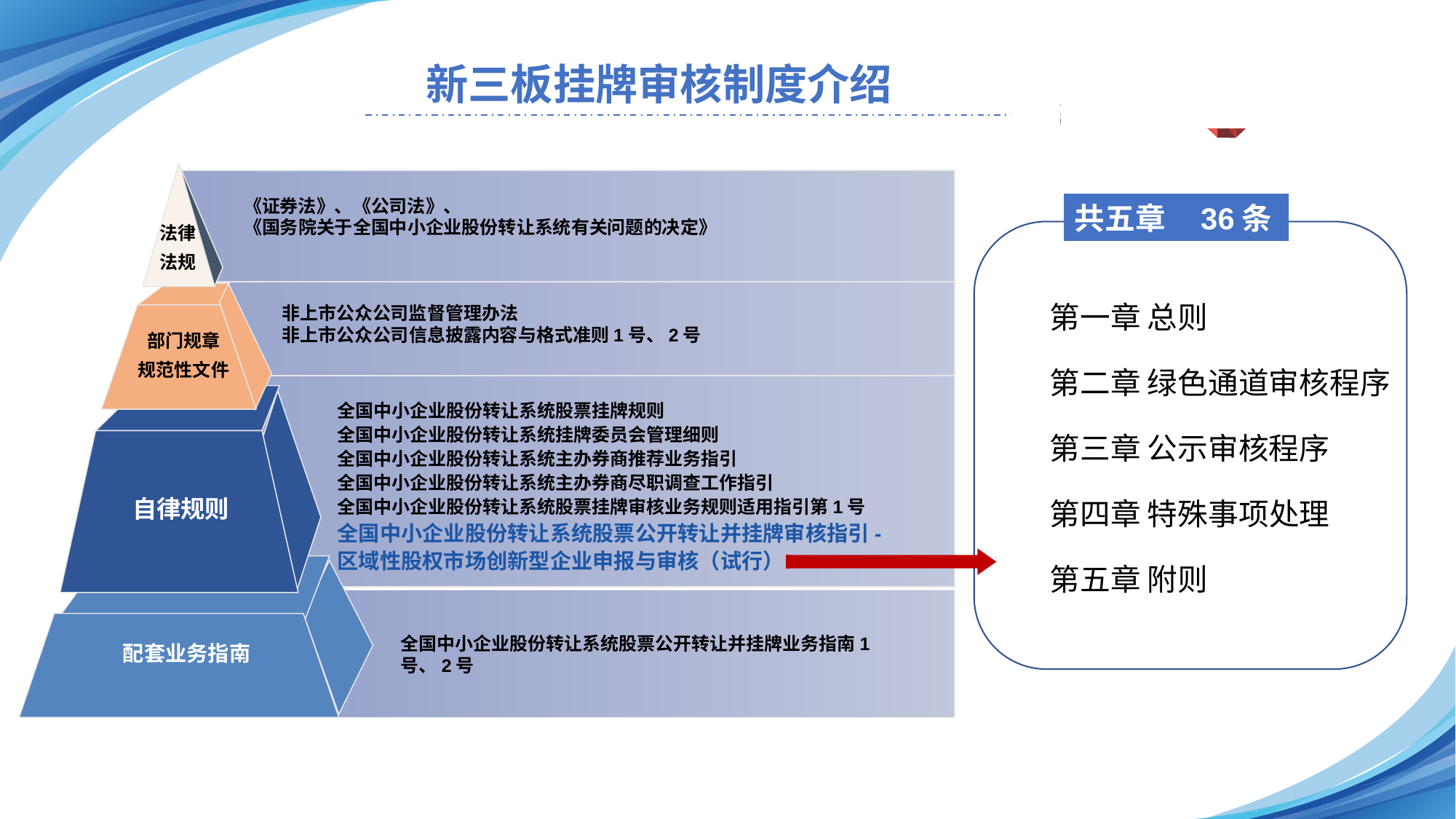

新三板挂牌审核制度介绍

法律
法规
法律
法规性文件
部门规章
及规范性文件
全国股转系统自律规则

非上市公众公司监督管理办法
非上市公众公司信息披露内容与格式准则1号、2号
部门规章
规范性文件
法律

法规性文件
自律规则
部门规章
及规范性文件

全国中小企业股份转让系统股票公开转让并挂牌业务指南1号、2号
配套业务指南
《证券法》、《公司法》、
《国务院关于全国中小企业股份转让系统有关问题的决定》
全国中小企业股份转让系统股票挂牌规则
全国中小企业股份转让系统挂牌委员会管理细则
全国中小企业股份转让系统主办券商推荐业务指引
全国中小企业股份转让系统主办券商尽职调查工作指引
全国中小企业股份转让系统股票挂牌审核业务规则适用指引第1号
全国中小企业股份转让系统股票公开转让并挂牌审核指引-
区域性股权市场创新型企业申报与审核（试行）

共五章    36条

第一章 总则
第二章 绿色通道审核程序
第三章 公示审核程序
第四章 特殊事项处理
第五章 附则